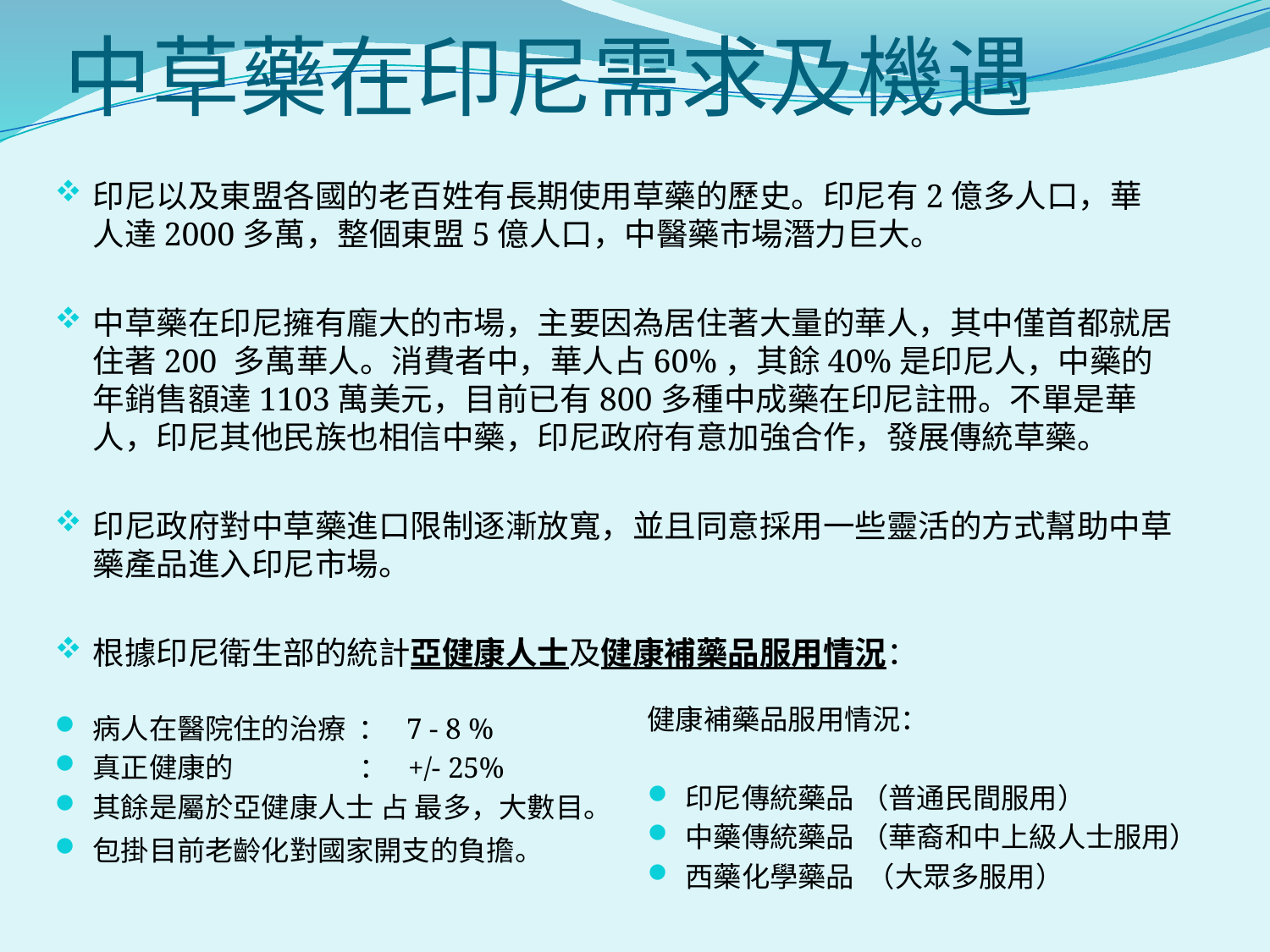

中草藥在印尼需求及機遇
印尼以及東盟各國的老百姓有長期使用草藥的歷史。印尼有2億多人口，華人達2000多萬，整個東盟5億人口，中醫藥市場潛力巨大。

中草藥在印尼擁有龐大的市場，主要因為居住著大量的華人，其中僅首都就居住著200 多萬華人。消費者中，華人占60%，其餘40%是印尼人，中藥的年銷售額達1103萬美元，目前已有800多種中成藥在印尼註冊。不單是華人，印尼其他民族也相信中藥，印尼政府有意加強合作，發展傳統草藥。

印尼政府對中草藥進口限制逐漸放寬，並且同意採用一些靈活的方式幫助中草藥產品進入印尼市場。

根據印尼衛生部的統計亞健康人士及健康補藥品服用情況：

病人在醫院住的治療  ：  7 - 8 %
真正健康的                    ：  +/- 25%
其餘是屬於亞健康人士 占 最多，大數目。
包掛目前老齡化對國家開支的負擔。
#
健康補藥品服用情況：

印尼傳統藥品 （普通民間服用）
中藥傳統藥品 （華裔和中上級人士服用）
西藥化學藥品  （大眾多服用）